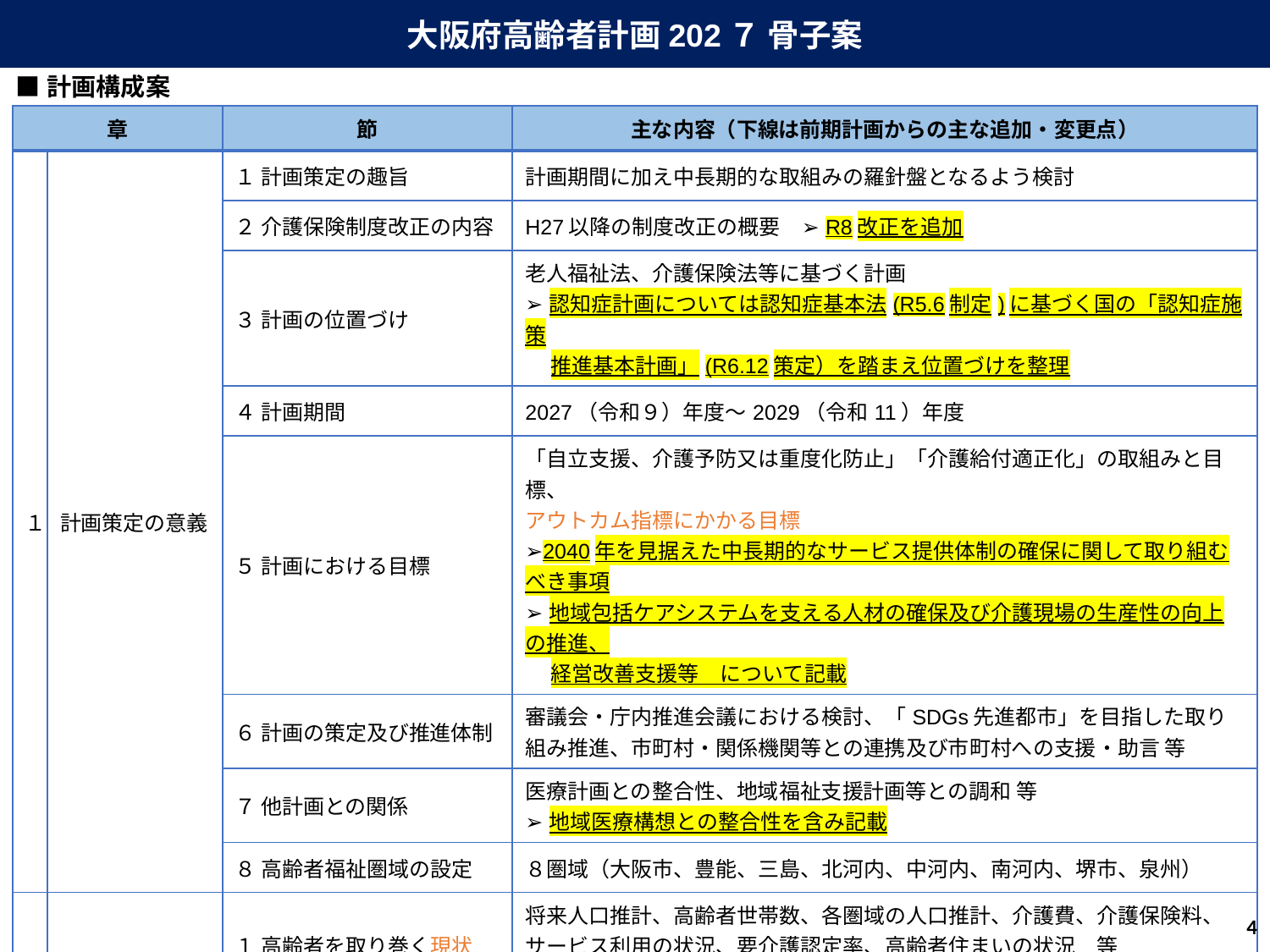

大阪府高齢者計画202７ 骨子案
■計画構成案
| 章 |  | 節 | 主な内容（下線は前期計画からの主な追加・変更点） |
| --- | --- | --- | --- |
| １ | 計画策定の意義 | １ 計画策定の趣旨 | 計画期間に加え中長期的な取組みの羅針盤となるよう検討 |
|  |  | ２ 介護保険制度改正の内容 | H27以降の制度改正の概要　➢R8改正を追加 |
|  |  | ３ 計画の位置づけ | 老人福祉法、介護保険法等に基づく計画 ➢認知症計画については認知症基本法(R5.6制定)に基づく国の「認知症施策 　 推進基本計画」(R6.12策定）を踏まえ位置づけを整理 |
|  |  | ４ 計画期間 | 2027（令和９）年度～2029（令和11）年度 |
|  |  | ５ 計画における目標 | 「自立支援、介護予防又は重度化防止」「介護給付適正化」の取組みと目標、 アウトカム指標にかかる目標 ➢2040年を見据えた中長期的なサービス提供体制の確保に関して取り組むべき事項 ➢地域包括ケアシステムを支える人材の確保及び介護現場の生産性の向上の推進、 　 経営改善支援等　について記載 |
|  |  | ６ 計画の策定及び推進体制 | 審議会・庁内推進会議における検討、「SDGs先進都市」を目指した取り組み推進、市町村・関係機関等との連携及び市町村への支援・助言 等 |
|  |  | ７ 他計画との関係 | 医療計画との整合性、地域福祉支援計画等との調和 等 ➢地域医療構想との整合性を含み記載 |
|  |  | ８ 高齢者福祉圏域の設定 | ８圏域（大阪市、豊能、三島、北河内、中河内、南河内、堺市、泉州） |
| ２ | 高齢者を取り巻く現状と大阪府のめざすべき方向性 | １ 高齢者を取り巻く現状 | 将来人口推計、高齢者世帯数、各圏域の人口推計、介護費、介護保険料、 サービス利用の状況、要介護認定率、高齢者住まいの状況　等 ➢高齢者住まいの要介護者別の入居状況を記載 |
|  |  | ２ めざすべき方向性 | 計画の基本理念（人権の尊重、地域共生社会の実現、自立と尊厳の保持 等）、 重点方針 ➢2040年を見据えた中長期的なサービス提供体制の確保に関する事項を記載 |
4